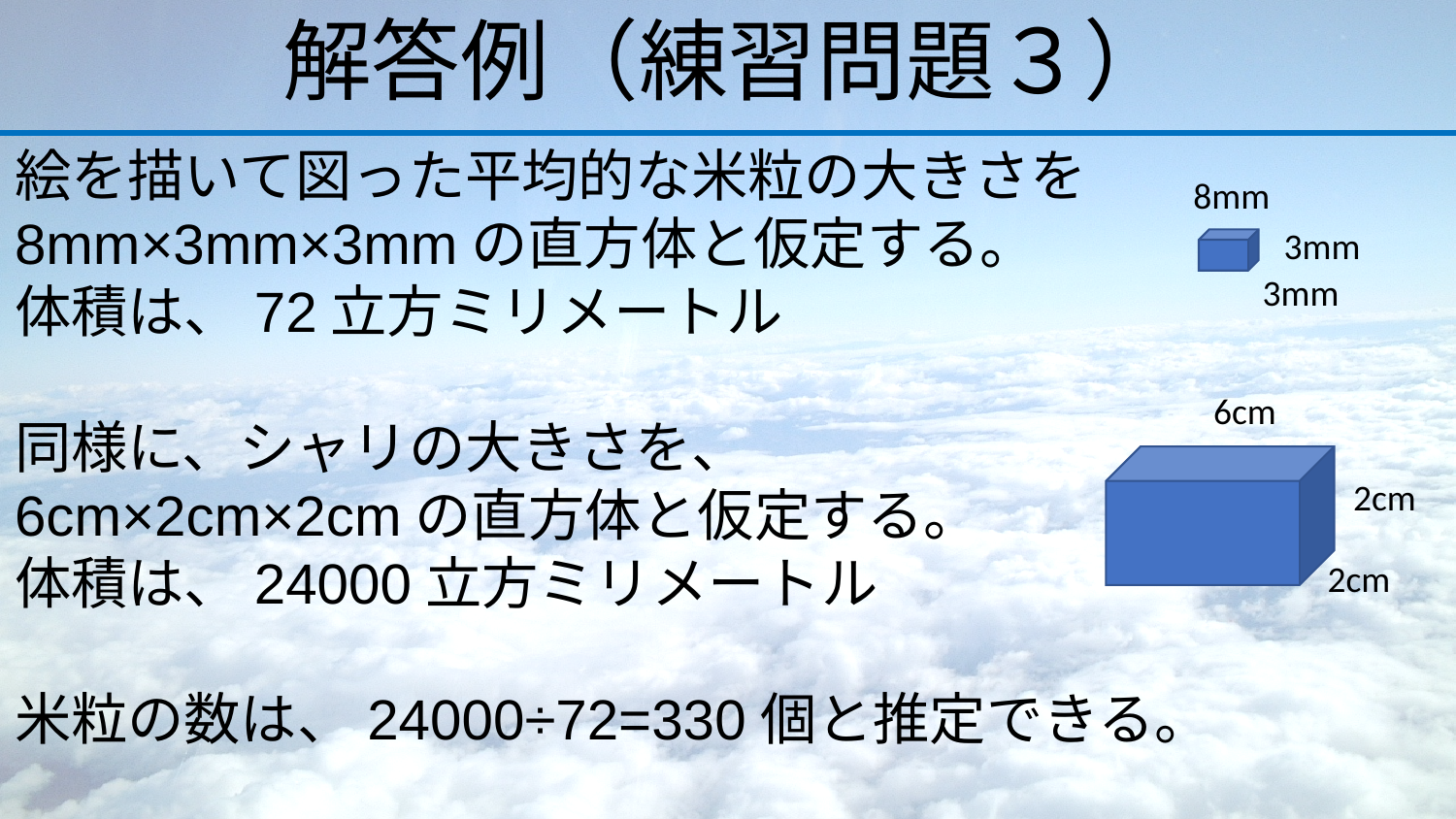

# 解答例（練習問題３）
絵を描いて図った平均的な米粒の大きさを8mm×3mm×3mmの直方体と仮定する。
体積は、72立方ミリメートル

同様に、シャリの大きさを、
6cm×2cm×2cmの直方体と仮定する。
体積は、24000立方ミリメートル

米粒の数は、24000÷72=330個と推定できる。
8mm
3mm

3mm
6cm

2cm
2cm